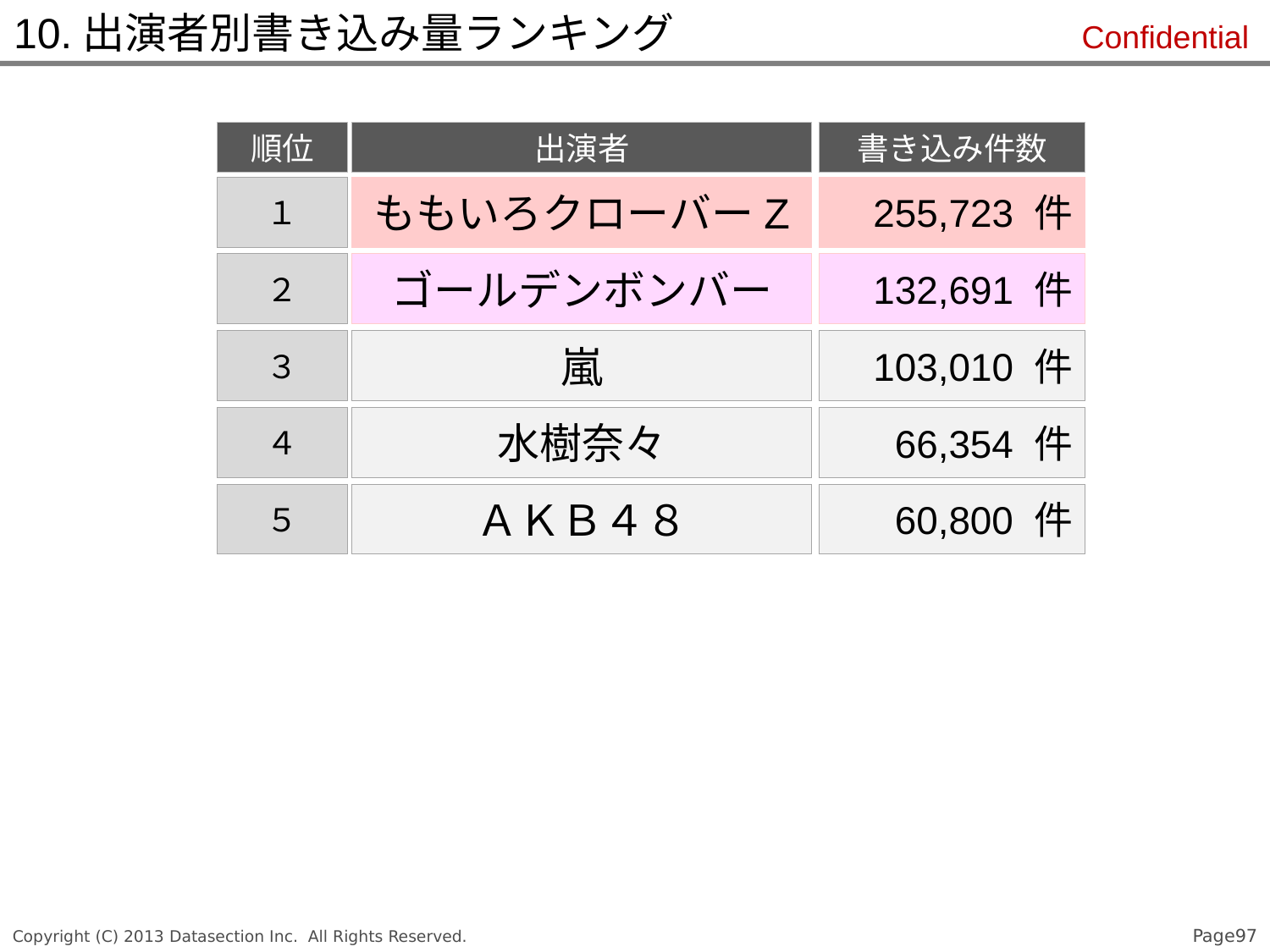

10.出演者別書き込み量ランキング

順位
出演者
書き込み件数
１
ももいろクローバーZ
255,723 件
２
ゴールデンボンバー
132,691 件
３
嵐
103,010 件
４
水樹奈々
66,354 件
５
ＡＫＢ４８
60,800 件